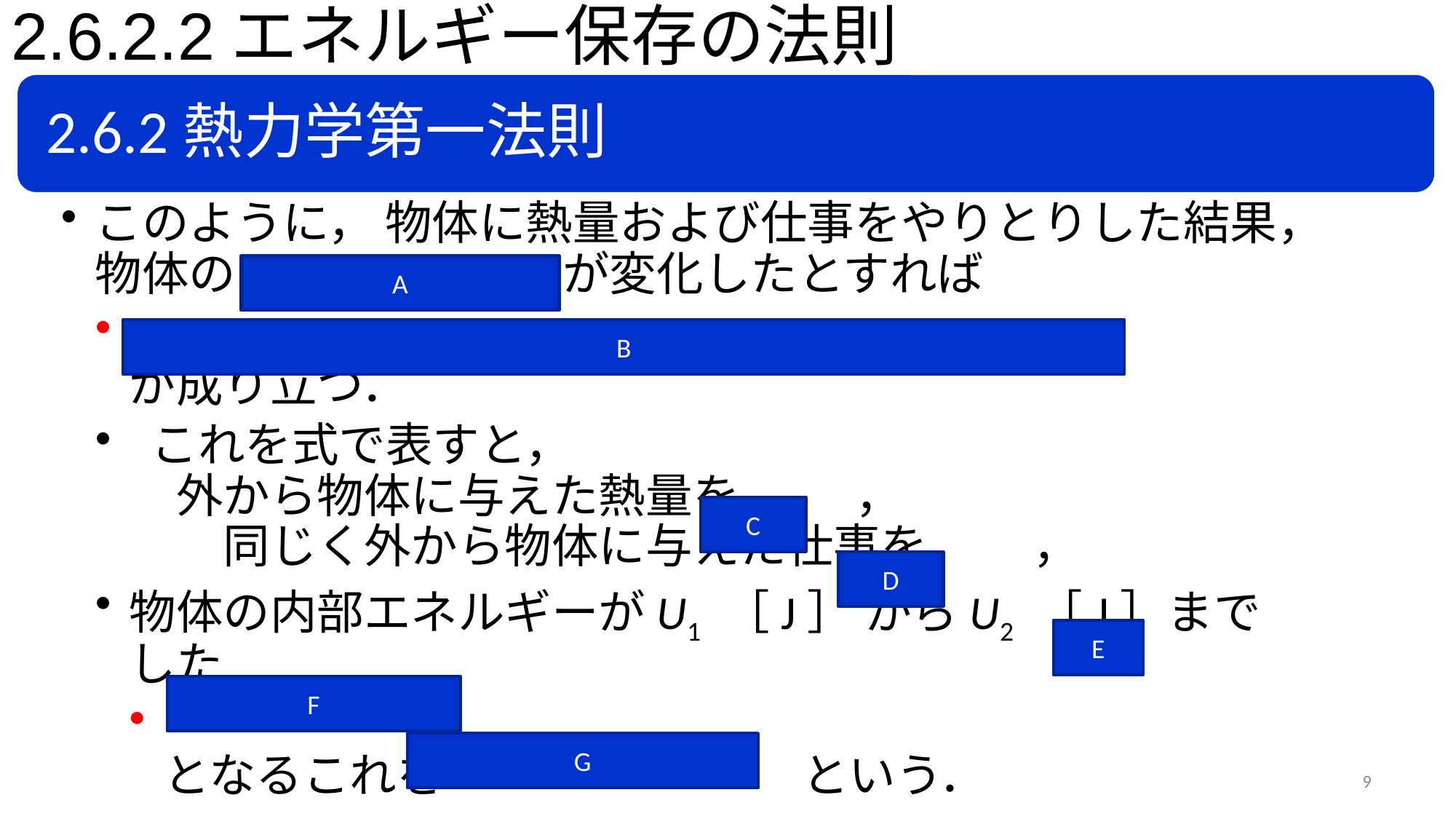

# 2.6.2.2エネルギー保存の法則
2.6.2熱力学第一法則
このように， 物体に熱量および仕事をやりとりした結果，
物体の                               が変化したとすれば
______
が成り立つ．
 これを式で表すと，
　外から物体に与えた熱量を           ，
　　同じく外から物体に与えた仕事を          ，
物体の内部エネルギーがU1 ［J］ からU2 ［J］まで         した
となるこれを                                  という．

A
B
C
D
E
F
G
9